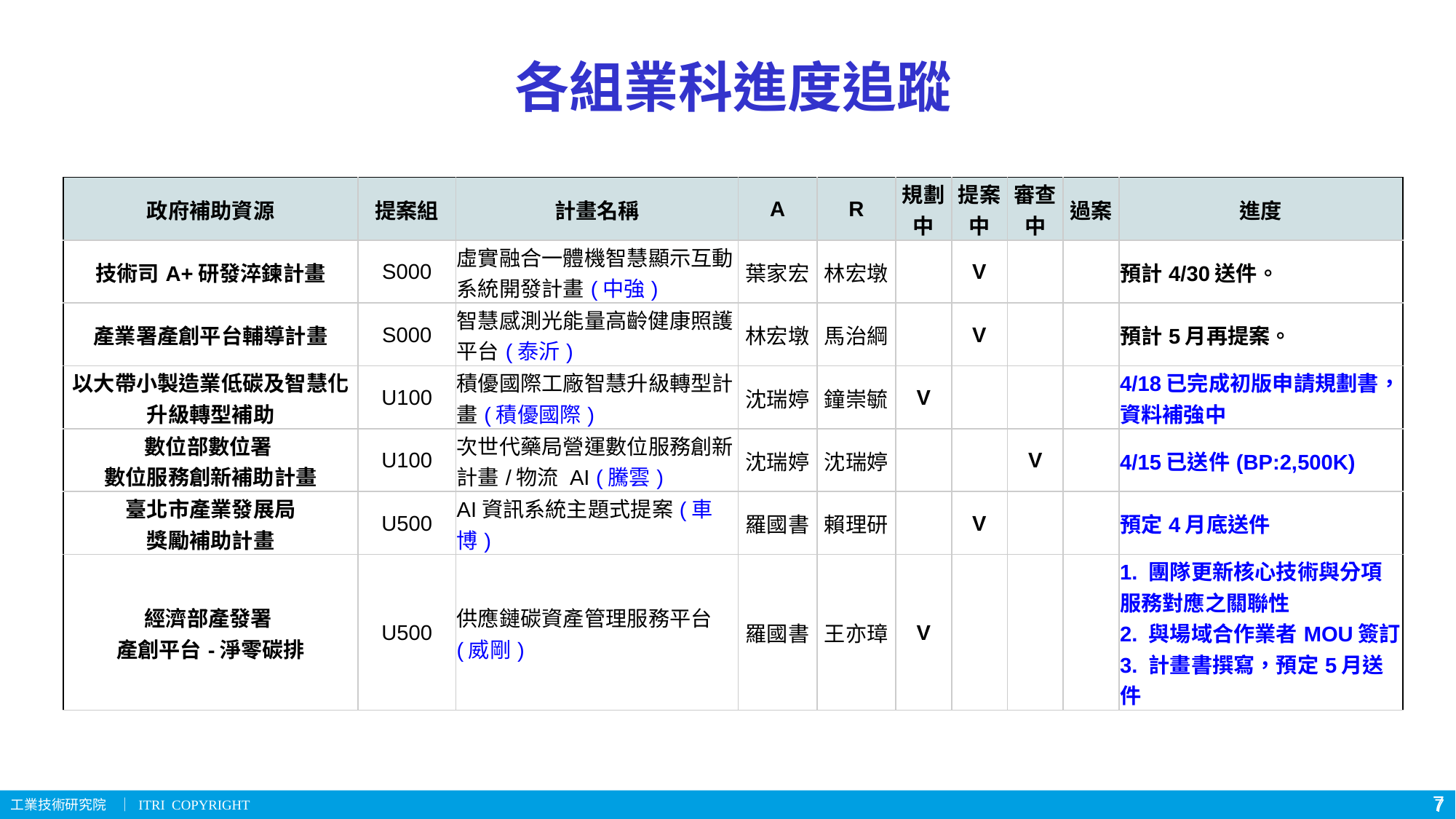

# 各組業科進度追蹤
| 政府補助資源 | 提案組 | 計畫名稱 | A | R | 規劃中 | 提案中 | 審查中 | 過案 | 進度 |
| --- | --- | --- | --- | --- | --- | --- | --- | --- | --- |
| 技術司A+研發淬鍊計畫 | S000 | 虛實融合一體機智慧顯示互動系統開發計畫(中強) | 葉家宏 | 林宏墩 |  | V |  |  | 預計4/30送件。 |
| 產業署產創平台輔導計畫 | S000 | 智慧感測光能量高齡健康照護平台(泰沂) | 林宏墩 | 馬治綱 |  | V |  |  | 預計5月再提案。 |
| 以大帶小製造業低碳及智慧化升級轉型補助 | U100 | 積優國際工廠智慧升級轉型計畫(積優國際) | 沈瑞婷 | 鐘崇毓 | V |  |  |  | 4/18已完成初版申請規劃書，資料補強中 |
| 數位部數位署 數位服務創新補助計畫 | U100 | 次世代藥局營運數位服務創新計畫/物流 AI (騰雲) | 沈瑞婷 | 沈瑞婷 |  |  | V |  | 4/15已送件(BP:2,500K) |
| 臺北市產業發展局 獎勵補助計畫 | U500 | AI資訊系統主題式提案(車博) | 羅國書 | 賴理研 |  | V |  |  | 預定4月底送件 |
| 經濟部產發署 產創平台-淨零碳排 | U500 | 供應鏈碳資產管理服務平台(威剛) | 羅國書 | 王亦璋 | V |  |  |  | 1. 團隊更新核心技術與分項服務對應之關聯性 2. 與場域合作業者MOU簽訂 3. 計畫書撰寫，預定5月送件 |
7